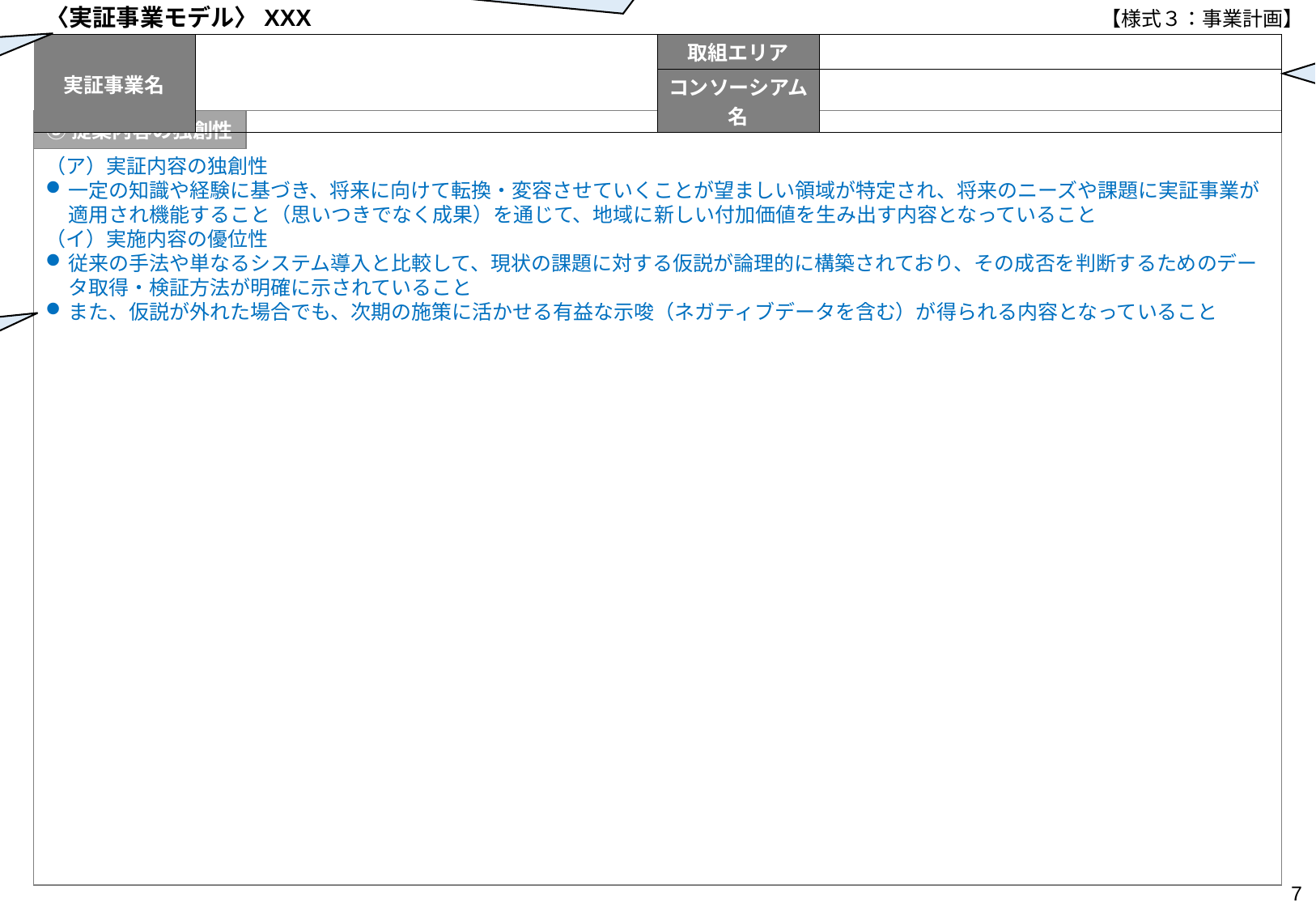

【様式３：事業計画】
様式３：事業計画
注：青字の審査項目及び水色のコメントは、提出時に削除してください。
選択した実証事業テーマとその番号を記入してください。
①エントリーモデル
②アドバンスドモデル
事業名・取組エリア・コンソーシアム名を記入してください
〈実証事業モデル〉XXX
| 実証事業名 |  | 取組エリア |  |
| --- | --- | --- | --- |
|  |  | コンソーシアム名 |  |
③提案内容の独創性
（ア）実証内容の独創性
⼀定の知識や経験に基づき、将来に向けて転換・変容させていくことが望ましい領域が特定され、将来のニーズや課題に実証事業が適⽤され機能すること（思いつきでなく成果）を通じて、地域に新しい付加価値を生み出す内容となっていること
（イ）実施内容の優位性
従来の手法や単なるシステム導入と比較して、現状の課題に対する仮説が論理的に構築されており、その成否を判断するためのデータ取得・検証方法が明確に示されていること
また、仮説が外れた場合でも、次期の施策に活かせる有益な示唆（ネガティブデータを含む）が得られる内容となっていること
事業計画の記載にあたっては、別紙に示されている審査項目を踏まえて記載してください。
7